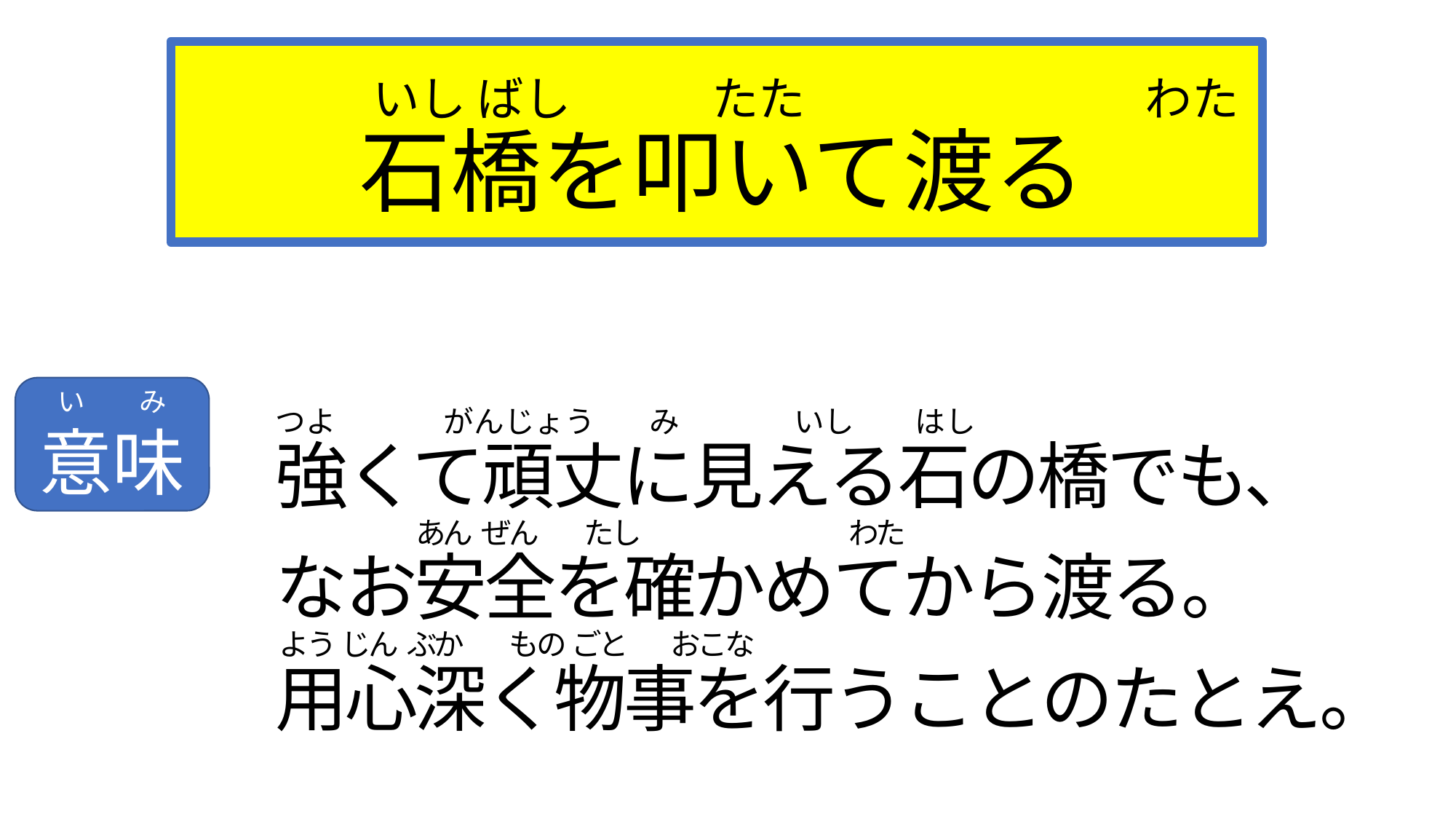

いし ばし　　　たた　　　　　　　 わた
石橋を叩いて渡る
い　　み
意味
# つよ                がんじょう        み                 いし         はし 強くて頑丈に見える石の橋でも、 　　　　　 あん   ぜん             たし                                                         わた なお安全を確かめてから渡る。 よう  じん   ぶか             もの  ごと            おこな 用心深く物事を行うことのたとえ。